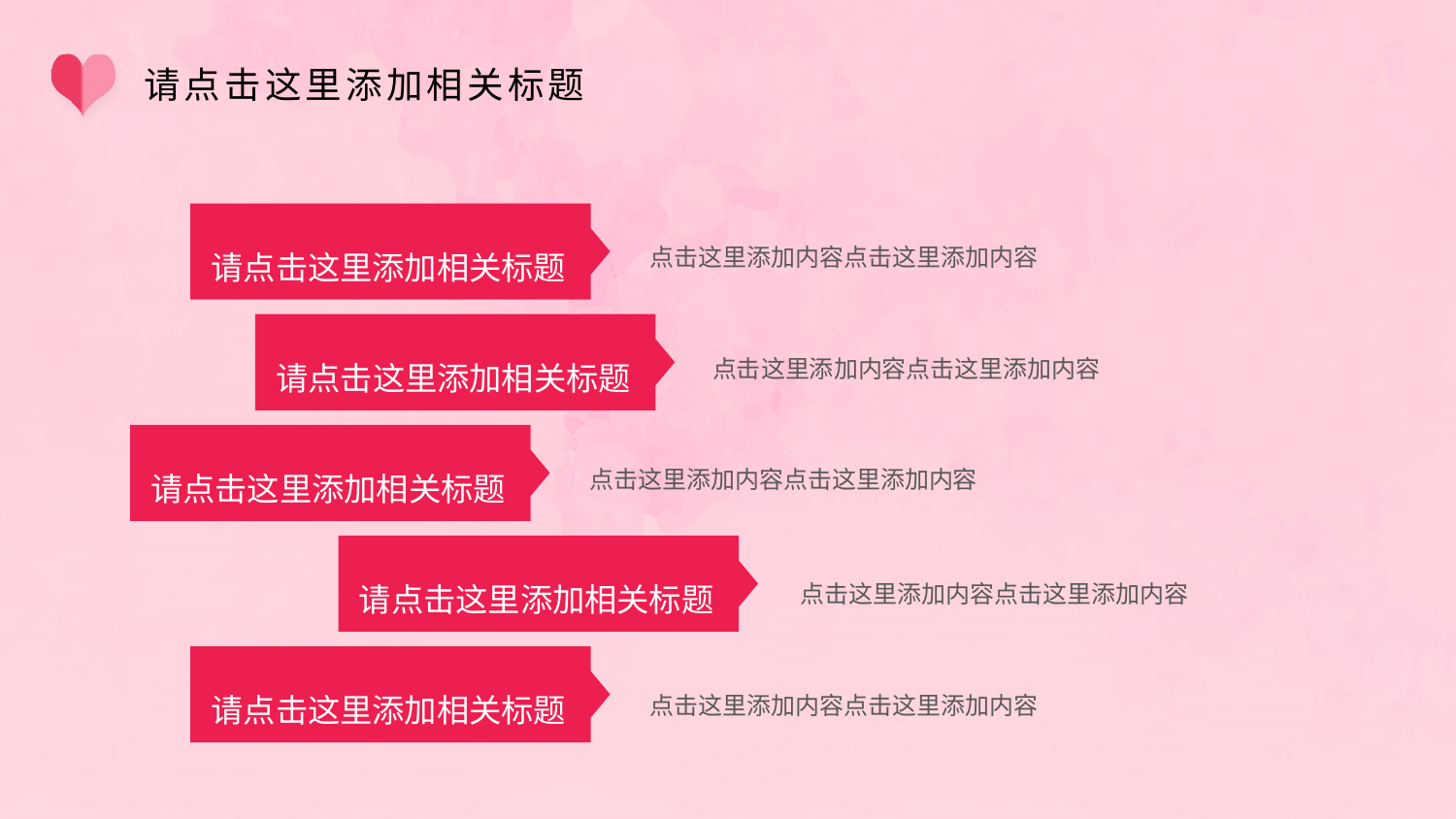

# 请点击这里添加相关标题

点击这里添加内容点击这里添加内容
请点击这里添加相关标题

点击这里添加内容点击这里添加内容
请点击这里添加相关标题

点击这里添加内容点击这里添加内容
请点击这里添加相关标题

点击这里添加内容点击这里添加内容
请点击这里添加相关标题
点击这里添加内容点击这里添加内容
请点击这里添加相关标题